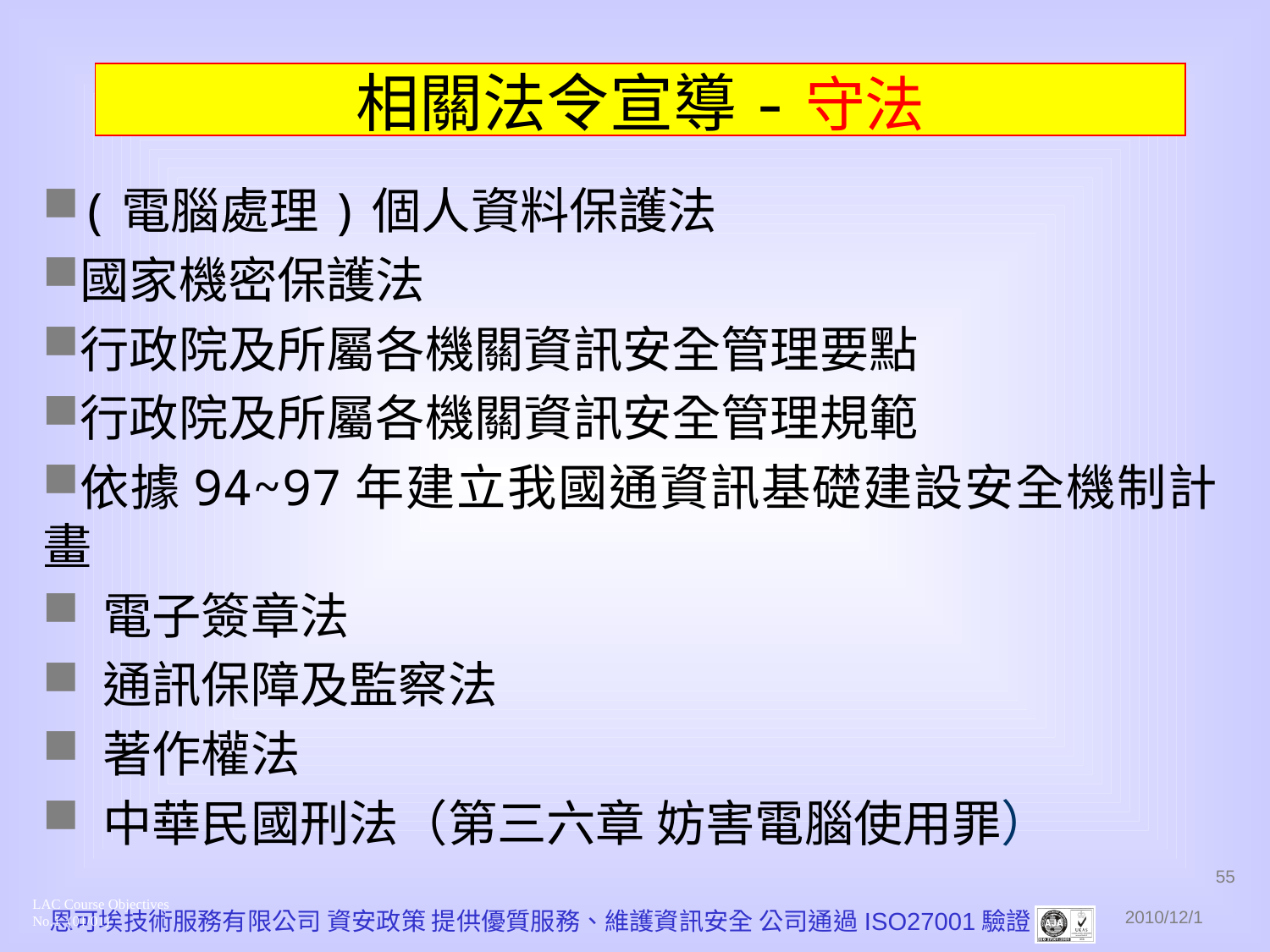

# 相關法令宣導-守法
(電腦處理)個人資料保護法
國家機密保護法
行政院及所屬各機關資訊安全管理要點
行政院及所屬各機關資訊安全管理規範
依據94~97年建立我國通資訊基礎建設安全機制計畫
 電子簽章法
 通訊保障及監察法
 著作權法
 中華民國刑法（第三六章 妨害電腦使用罪）
55
LAC Course Objectives
No.1  (01/01)
恩可埃技術服務有限公司 資安政策 提供優質服務、維護資訊安全 公司通過ISO27001驗證
2010/12/1